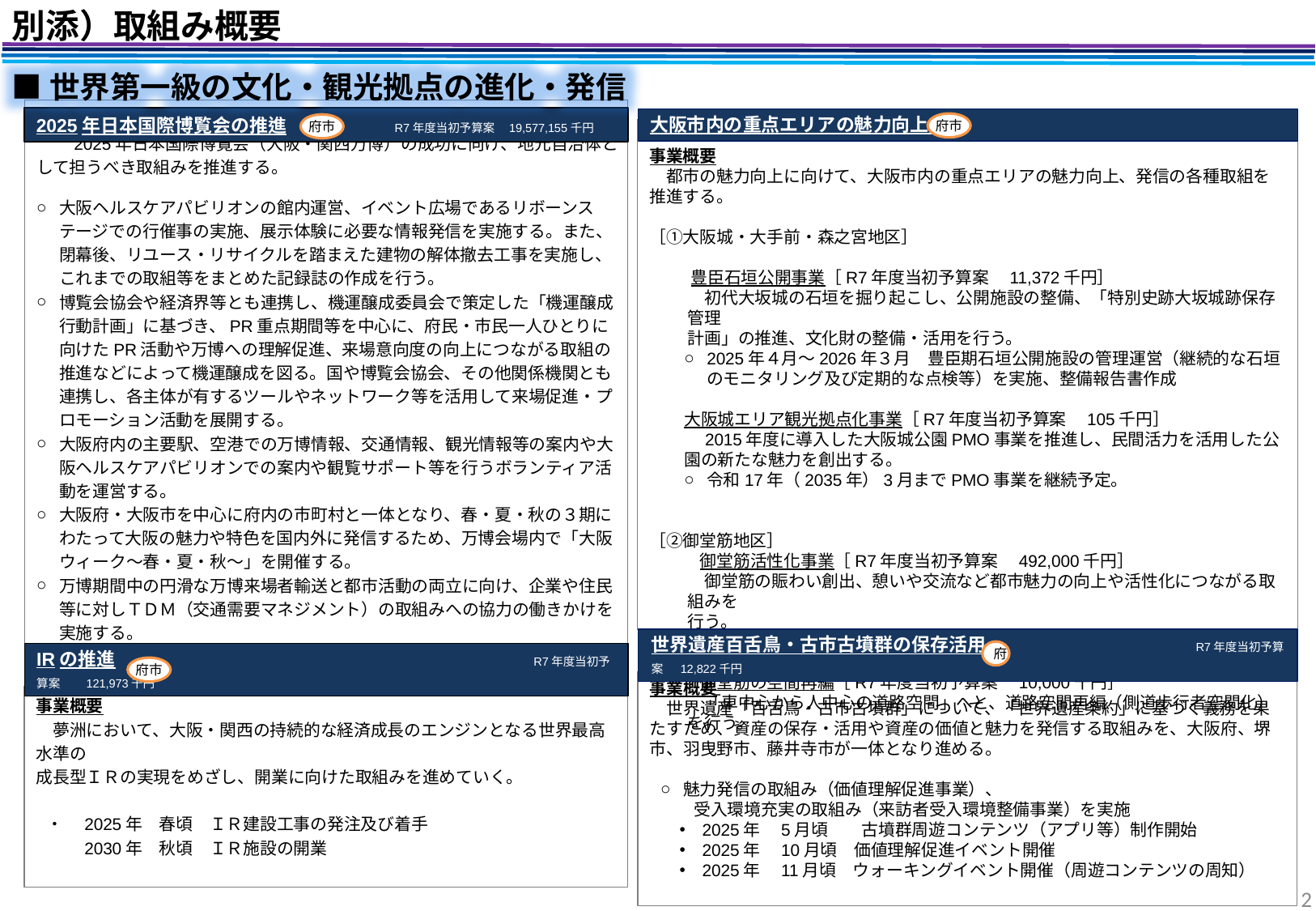

別添）取組み概要
■世界第一級の文化・観光拠点の進化・発信
2025年日本国際博覧会の推進 　　　　　　   R7年度当初予算案　19,577,155千円
大阪市内の重点エリアの魅力向上
府市

府市

事業概要
　都市の魅力向上に向けて、大阪市内の重点エリアの魅力向上、発信の各種取組を推進する。

［①大阪城・大手前・森之宮地区］
　　  豊臣石垣公開事業［R7年度当初予算案　11,372千円］
　初代大坂城の石垣を掘り起こし、公開施設の整備、「特別史跡大坂城跡保存管理
計画」の推進、文化財の整備・活用を行う。
2025年４月～2026年３月　豊臣期石垣公開施設の管理運営（継続的な石垣のモニタリング及び定期的な点検等）を実施、整備報告書作成

大阪城エリア観光拠点化事業［R7年度当初予算案　105千円］
　2015年度に導入した大阪城公園PMO事業を推進し、民間活力を活用した公園の新たな魅力を創出する。
令和17年（2035年）3月までPMO事業を継続予定。

［②御堂筋地区］
　　　御堂筋活性化事業［R7年度当初予算案　492,000千円］
　御堂筋の賑わい創出、憩いや交流など都市魅力の向上や活性化につながる取組みを
行う。
御堂筋の都市魅力向上や活性化の推進

　　　御堂筋の空間再編［R7年度当初予算案　10,000千円］
　「車中心から人中心の道路空間」へと、道路空間再編（側道歩行者空間化）を行う。

事業概要
　　2025年日本国際博覧会（大阪・関西万博）の成功に向け、地元自治体として担うべき取組みを推進する。

大阪ヘルスケアパビリオンの館内運営、イベント広場であるリボーンステージでの行催事の実施、展示体験に必要な情報発信を実施する。また、閉幕後、リユース・リサイクルを踏まえた建物の解体撤去工事を実施し、これまでの取組等をまとめた記録誌の作成を行う。
博覧会協会や経済界等とも連携し、機運醸成委員会で策定した「機運醸成行動計画」に基づき、PR重点期間等を中心に、府民・市民一人ひとりに向けたPR活動や万博への理解促進、来場意向度の向上につながる取組の推進などによって機運醸成を図る。国や博覧会協会、その他関係機関とも連携し、各主体が有するツールやネットワーク等を活用して来場促進・プロモーション活動を展開する。
大阪府内の主要駅、空港での万博情報、交通情報、観光情報等の案内や大阪ヘルスケアパビリオンでの案内や観覧サポート等を行うボランティア活動を運営する。
大阪府・大阪市を中心に府内の市町村と一体となり、春・夏・秋の３期にわたって大阪の魅力や特色を国内外に発信するため、万博会場内で「大阪ウィーク～春・夏・秋～」を開催する。
万博期間中の円滑な万博来場者輸送と都市活動の両立に向け、企業や住民等に対しＴＤＭ（交通需要マネジメント）の取組みへの協力の働きかけを実施する。
国や関係機関と連携し、閉幕後、会場施設等撤去にかかる調整を行う。
世界遺産百舌鳥・古市古墳群の保存活用　　　　　　　　　　　R7年度当初予算案　 12,822千円
府
IRの推進　　　　　　　　　　　　　　　　　　　　　　 R7年度当初予算案　　121,973千円
府市

事業概要
　世界遺産「百舌鳥・古市古墳群」について、「世界遺産条約」に基づく義務を果たすため、資産の保存・活用や資産の価値と魅力を発信する取組みを、大阪府、堺市、羽曳野市、藤井寺市が一体となり進める。

魅力発信の取組み（価値理解促進事業）、
　　受入環境充実の取組み（来訪者受入環境整備事業）を実施
2025年　5月頃　　古墳群周遊コンテンツ（アプリ等）制作開始
2025年　10月頃　価値理解促進イベント開催
2025年　11月頃　ウォーキングイベント開催（周遊コンテンツの周知）
事業概要
　夢洲において、大阪・関西の持続的な経済成長のエンジンとなる世界最高水準の
成長型ＩＲの実現をめざし、開業に向けた取組みを進めていく。

・　2025年　春頃　ＩＲ建設工事の発注及び着手
　　2030年　秋頃　ＩＲ施設の開業

2